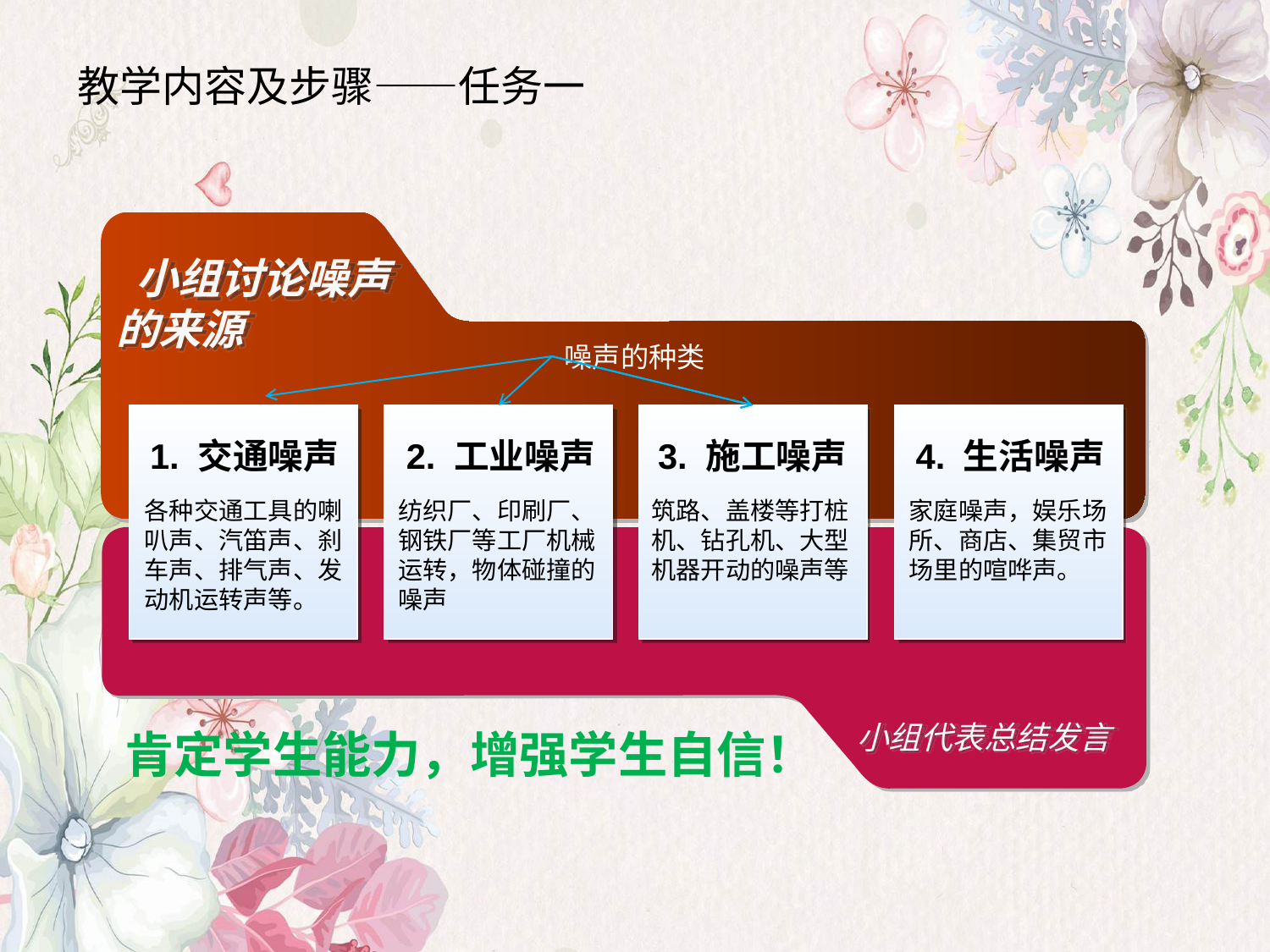

# 教学内容及步骤——任务一

 小组讨论噪声的来源
噪声的种类

1. 交通噪声
2. 工业噪声
3. 施工噪声
4. 生活噪声
各种交通工具的喇叭声、汽笛声、刹车声、排气声、发动机运转声等。
纺织厂、印刷厂、钢铁厂等工厂机械运转，物体碰撞的噪声
筑路、盖楼等打桩机、钻孔机、大型机器开动的噪声等
家庭噪声，娱乐场所、商店、集贸市场里的喧哗声。

小组代表总结发言
肯定学生能力，增强学生自信！